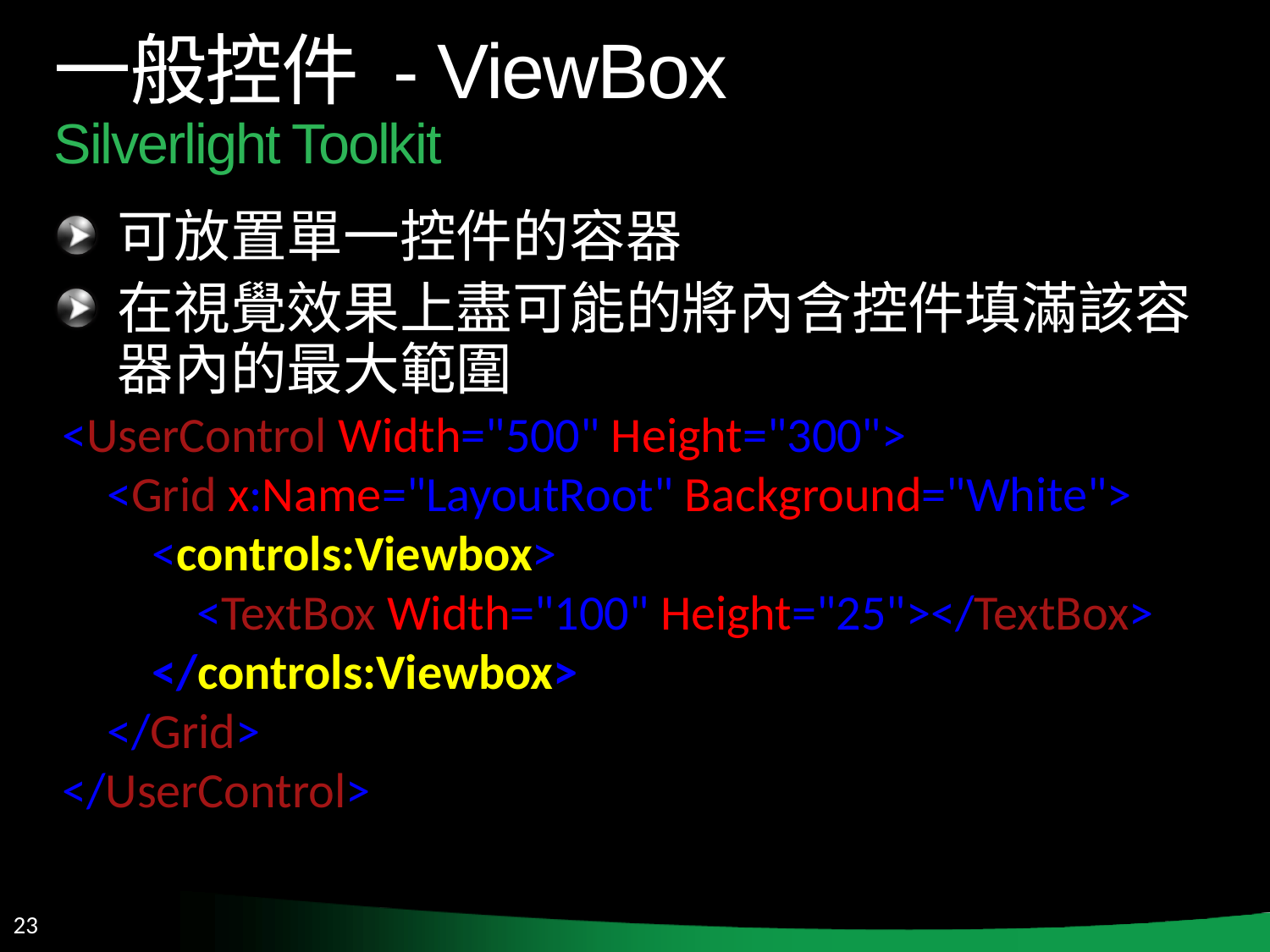

# 一般控件 - ViewBox Silverlight Toolkit
可放置單一控件的容器
在視覺效果上盡可能的將內含控件填滿該容器內的最大範圍
<UserControl Width="500" Height="300">
    <Grid x:Name="LayoutRoot" Background="White">
        <controls:Viewbox>
            <TextBox Width="100" Height="25"></TextBox>
        </controls:Viewbox>
    </Grid>
</UserControl>